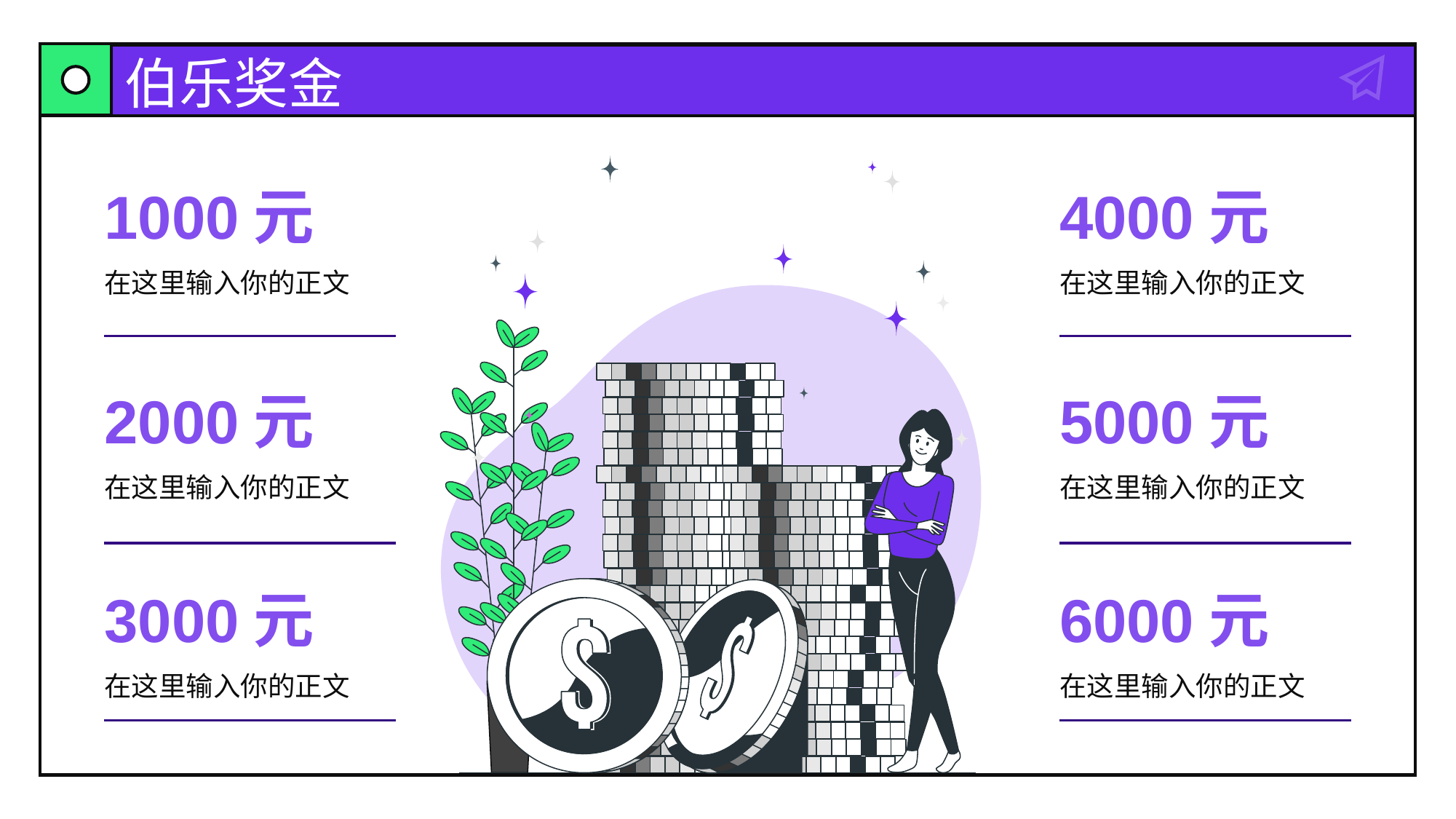

# 伯乐奖金

1000元
4000元
在这里输入你的正文
在这里输入你的正文

2000元
5000元

在这里输入你的正文
在这里输入你的正文

3000元
6000元
在这里输入你的正文
在这里输入你的正文